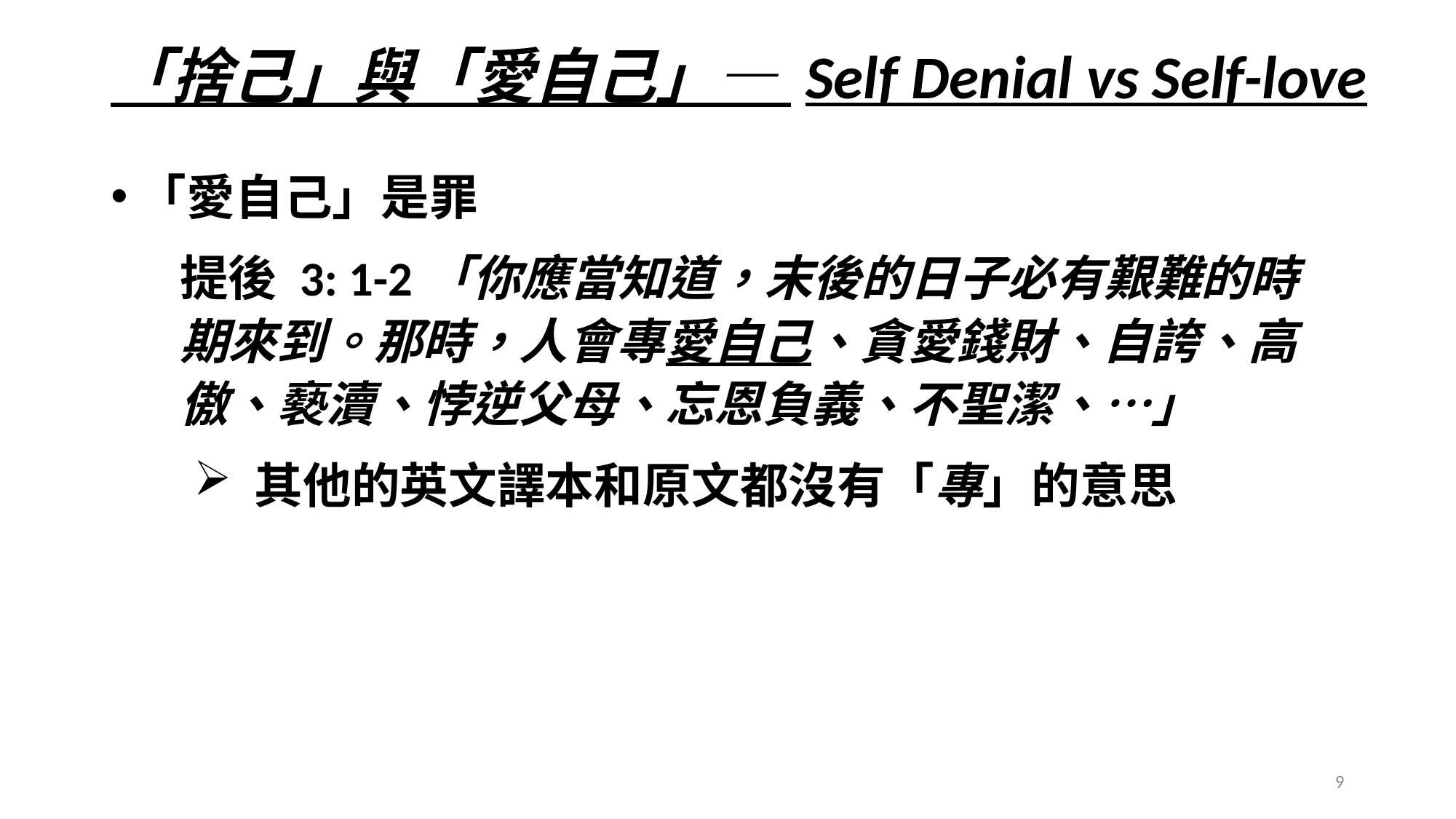

# 「捨己」與「愛自己」— Self Denial vs Self-love
「愛自己」是罪
提後 3: 1-2「你應當知道，末後的日子必有艱難的時期來到。那時，人會專愛自己、貪愛錢財、自誇、高傲、褻瀆、悖逆父母、忘恩負義、不聖潔、…」
其他的英文譯本和原文都沒有「專」的意思
9